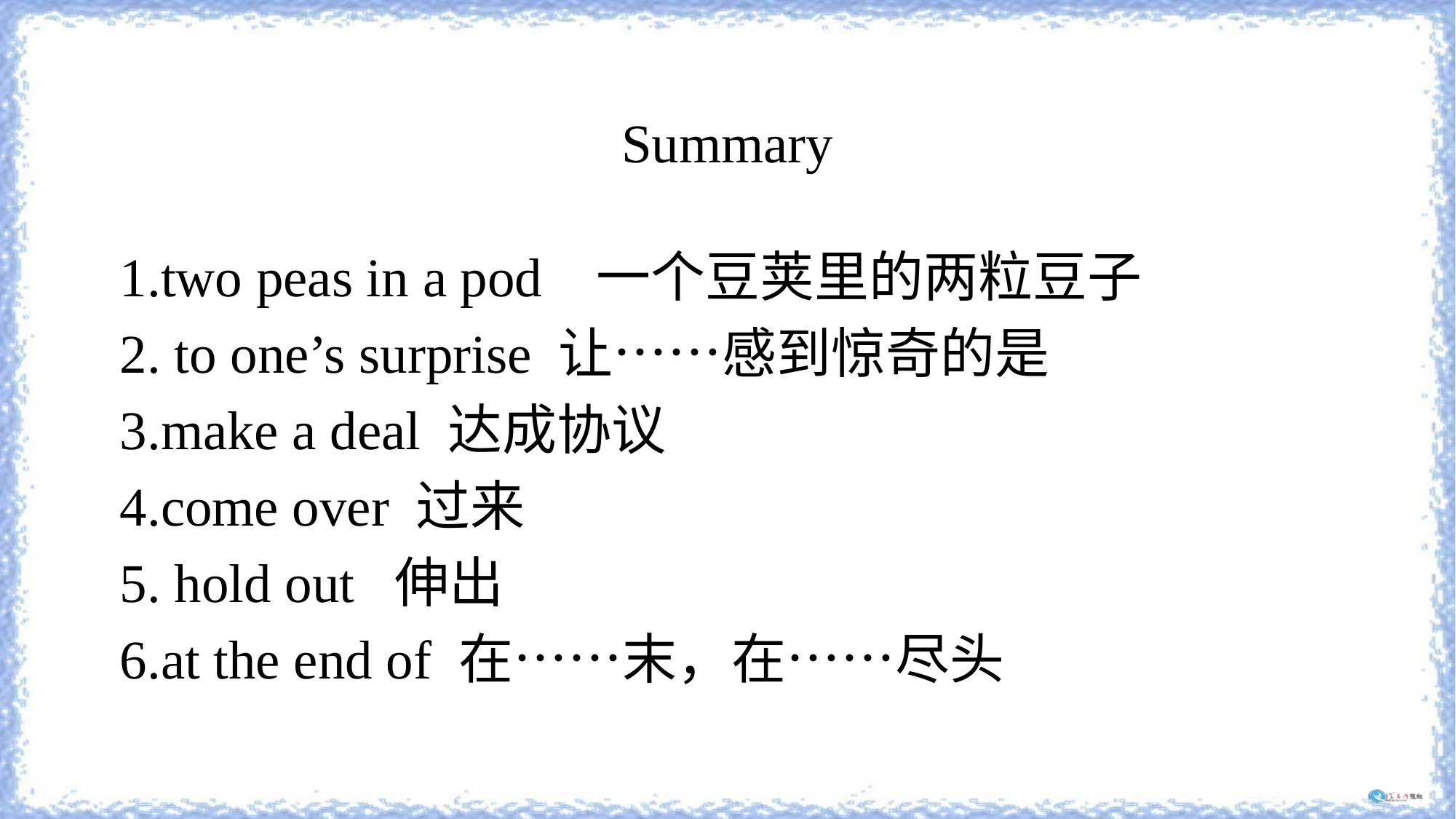

# Summary
1.two peas in a pod   一个豆荚里的两粒豆子
2. to one’s surprise 让……感到惊奇的是
3.make a deal 达成协议
4.come over 过来
5. hold out  伸出
6.at the end of 在……末，在……尽头